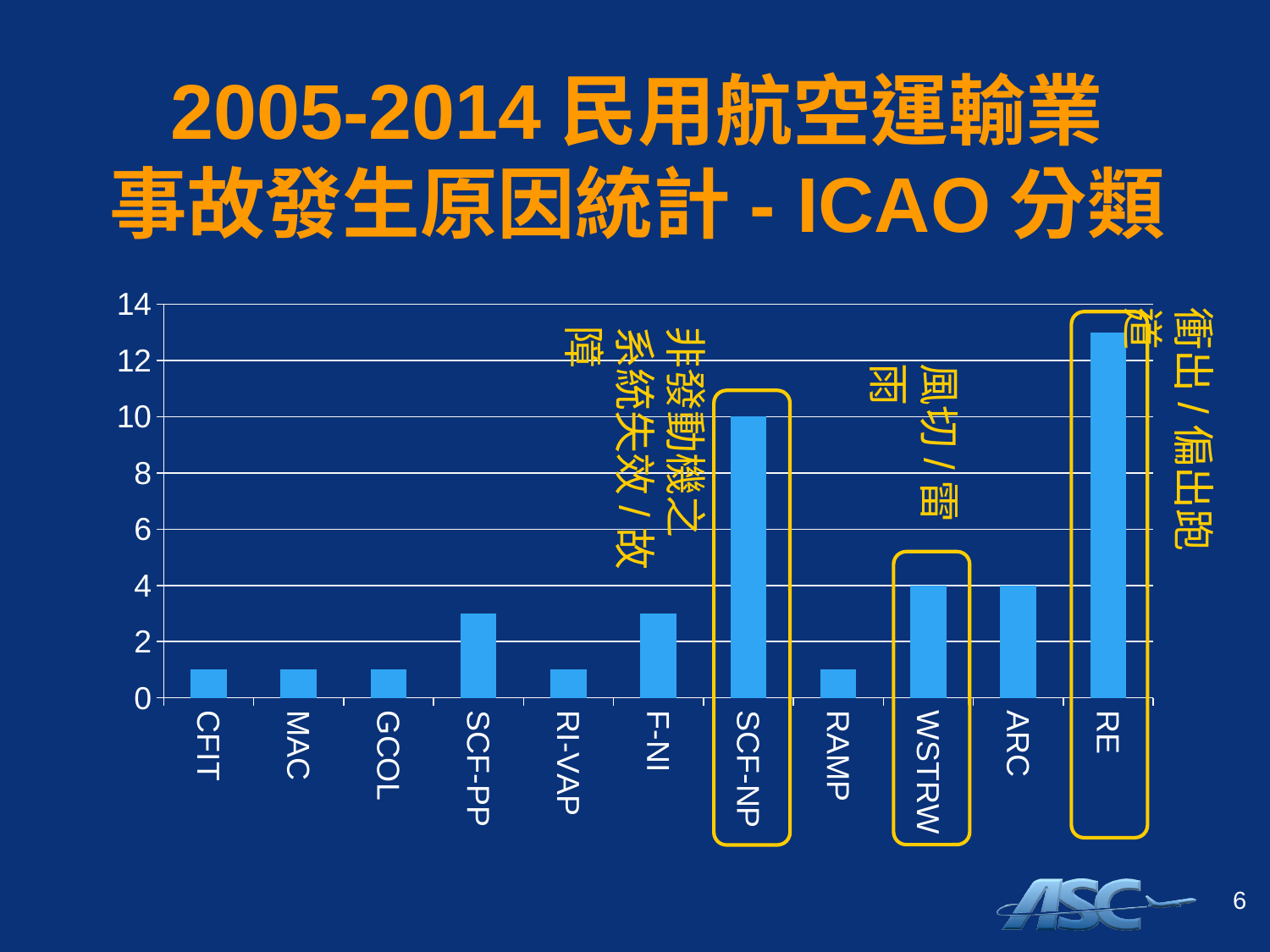

# 2005-2014民用航空運輸業 事故發生原因統計- ICAO分類

### Chart

| Category | 數列 1 |
|---|---|
| CFIT | 1.0 |
| MAC | 1.0 |
| GCOL | 1.0 |
| SCF-PP | 3.0 |
| RI-VAP | 1.0 |
| F-NI | 3.0 |
| SCF-NP | 10.0 |
| RAMP | 1.0 |
| WSTRW | 4.0 |
| ARC | 4.0 |
| RE | 13.0 |
衝出/偏出跑道

非發動機之系統失效/故障
風切/雷雨

6